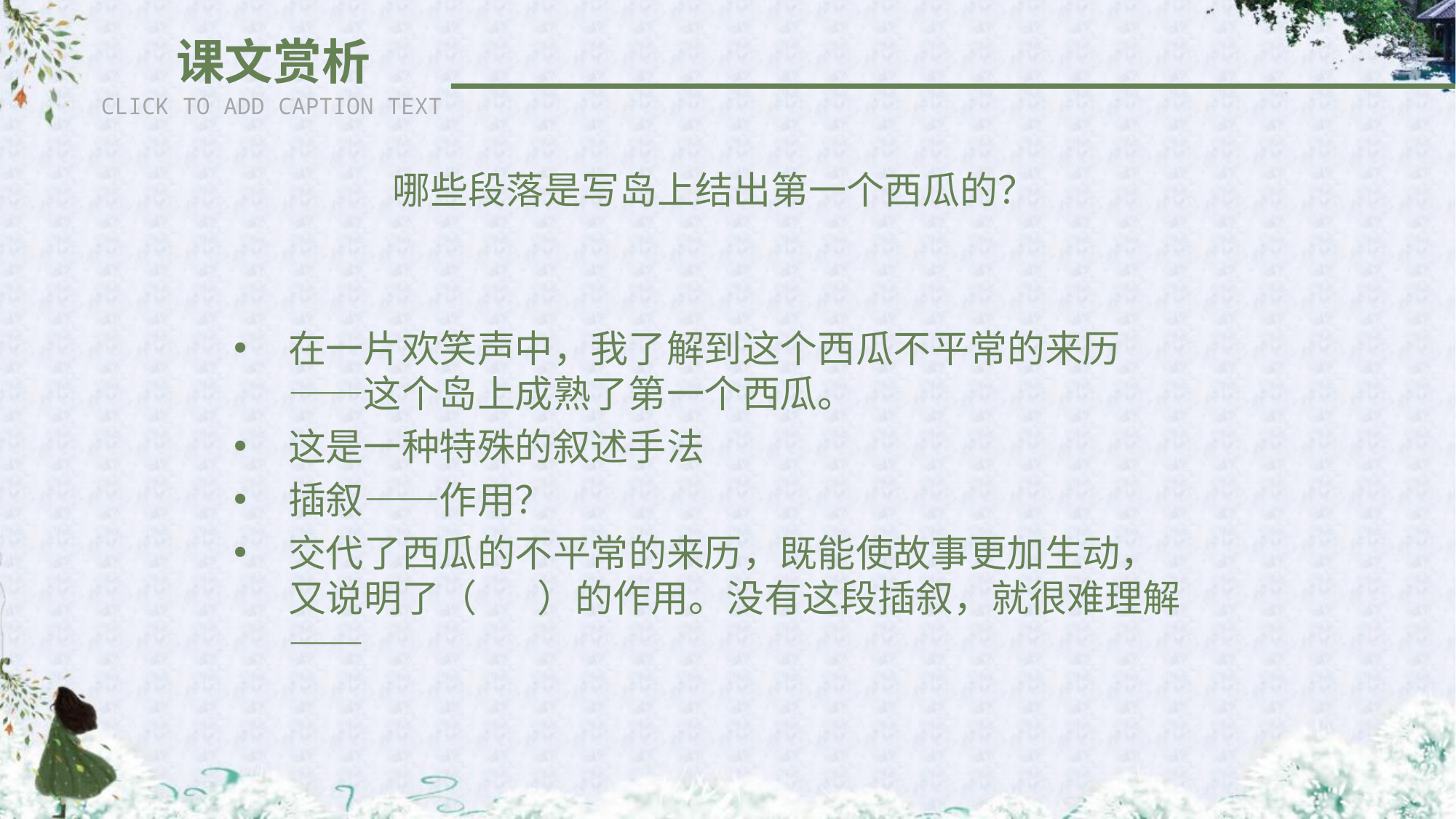

课文赏析

CLICK TO ADD CAPTION TEXT
哪些段落是写岛上结出第一个西瓜的？
在一片欢笑声中，我了解到这个西瓜不平常的来历——这个岛上成熟了第一个西瓜。
这是一种特殊的叙述手法
插叙——作用？
交代了西瓜的不平常的来历，既能使故事更加生动，又说明了（       ）的作用。没有这段插叙，就很难理解——